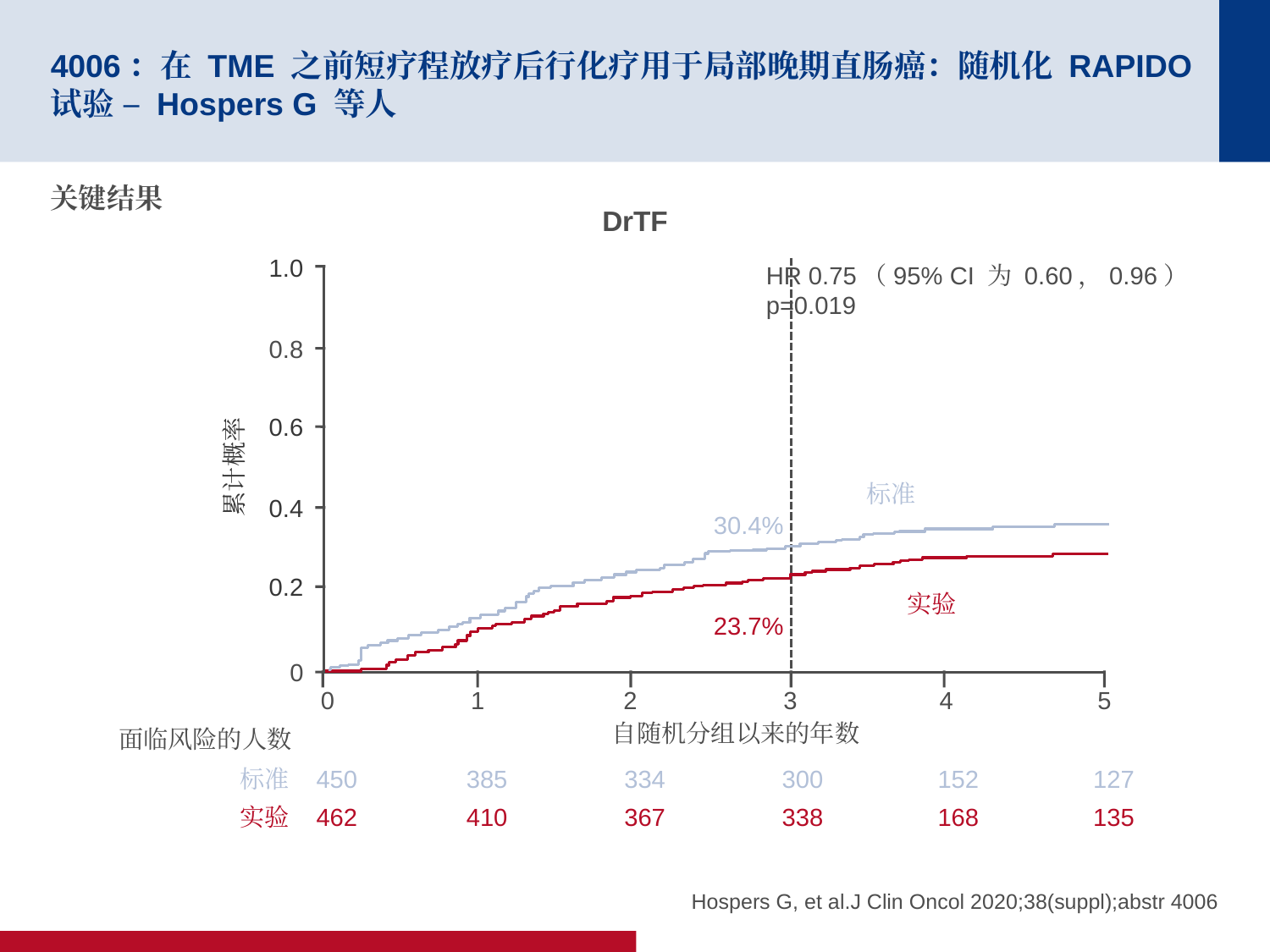

# 4006：在 TME 之前短疗程放疗后行化疗用于局部晚期直肠癌：随机化 RAPIDO 试验 – Hospers G 等人
关键结果

DrTF
1.0
HR 0.75（95% CI 为 0.60，0.96）
p=0.019

0.8

0.6

累计概率
标准
0.4
30.4%

0.2
实验

23.7%
0

0
1
2
3
4
5
自随机分组以来的年数
面临风险的人数
标准
450
385
334
300
152
127
实验
462
410
367
338
168
135
Hospers G, et al.J Clin Oncol 2020;38(suppl);abstr 4006